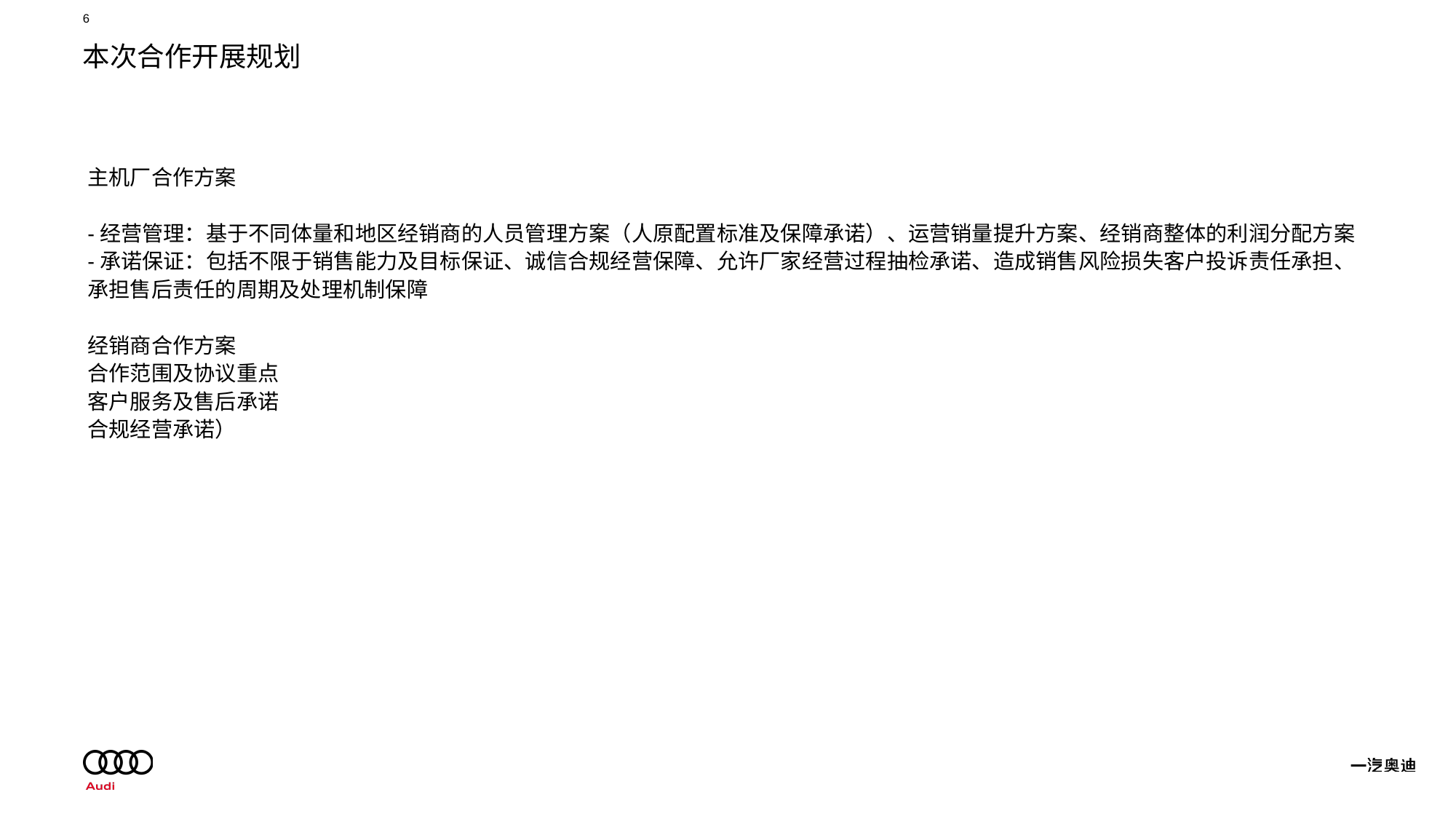

# 本次合作开展规划

主机厂合作方案

-经营管理：基于不同体量和地区经销商的人员管理方案（人原配置标准及保障承诺）、运营销量提升方案、经销商整体的利润分配方案
-承诺保证：包括不限于销售能力及目标保证、诚信合规经营保障、允许厂家经营过程抽检承诺、造成销售风险损失客户投诉责任承担、承担售后责任的周期及处理机制保障

经销商合作方案
合作范围及协议重点
客户服务及售后承诺
合规经营承诺）